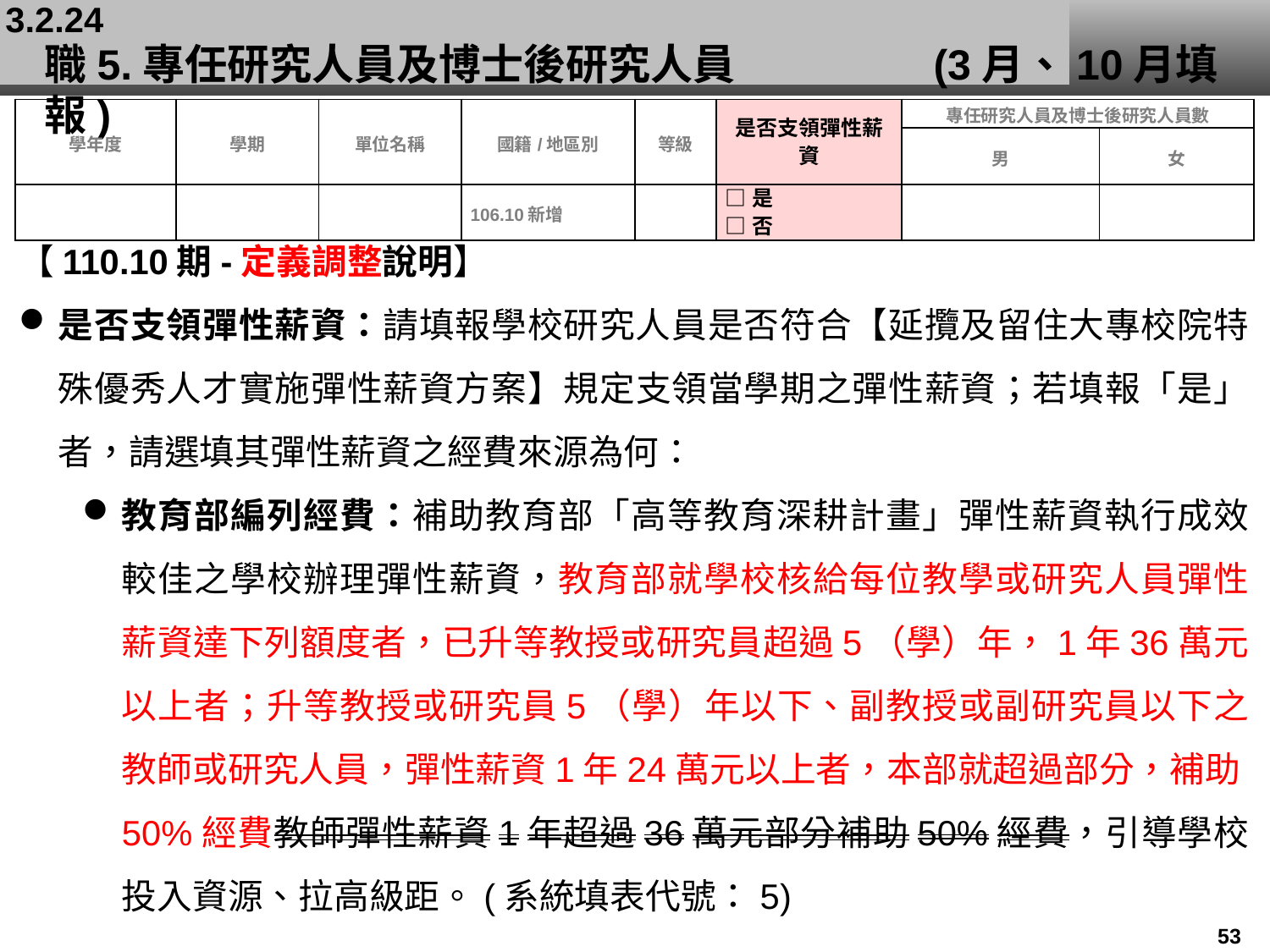

3.2.24
# 職5.專任研究人員及博士後研究人員	     	(3月、10月填報)
| 學年度 | 學期 | 單位名稱 | 國籍/地區別 | 等級 | 是否支領彈性薪資 | 專任研究人員及博士後研究人員數 |  |
| --- | --- | --- | --- | --- | --- | --- | --- |
|  |  |  |  |  |  | 男 | 女 |
|  |  |  | 106.10新增 |  | □是 □否 |  |  |
【110.10期-定義調整說明】
是否支領彈性薪資：請填報學校研究人員是否符合【延攬及留住大專校院特殊優秀人才實施彈性薪資方案】規定支領當學期之彈性薪資；若填報「是」者，請選填其彈性薪資之經費來源為何：
教育部編列經費：補助教育部「高等教育深耕計畫」彈性薪資執行成效較佳之學校辦理彈性薪資，教育部就學校核給每位教學或研究人員彈性薪資達下列額度者，已升等教授或研究員超過5（學）年，1年36萬元以上者；升等教授或研究員5（學）年以下、副教授或副研究員以下之教師或研究人員，彈性薪資1年24萬元以上者，本部就超過部分，補助50%經費教師彈性薪資1年超過36萬元部分補助50%經費，引導學校投入資源、拉高級距。(系統填表代號：5)